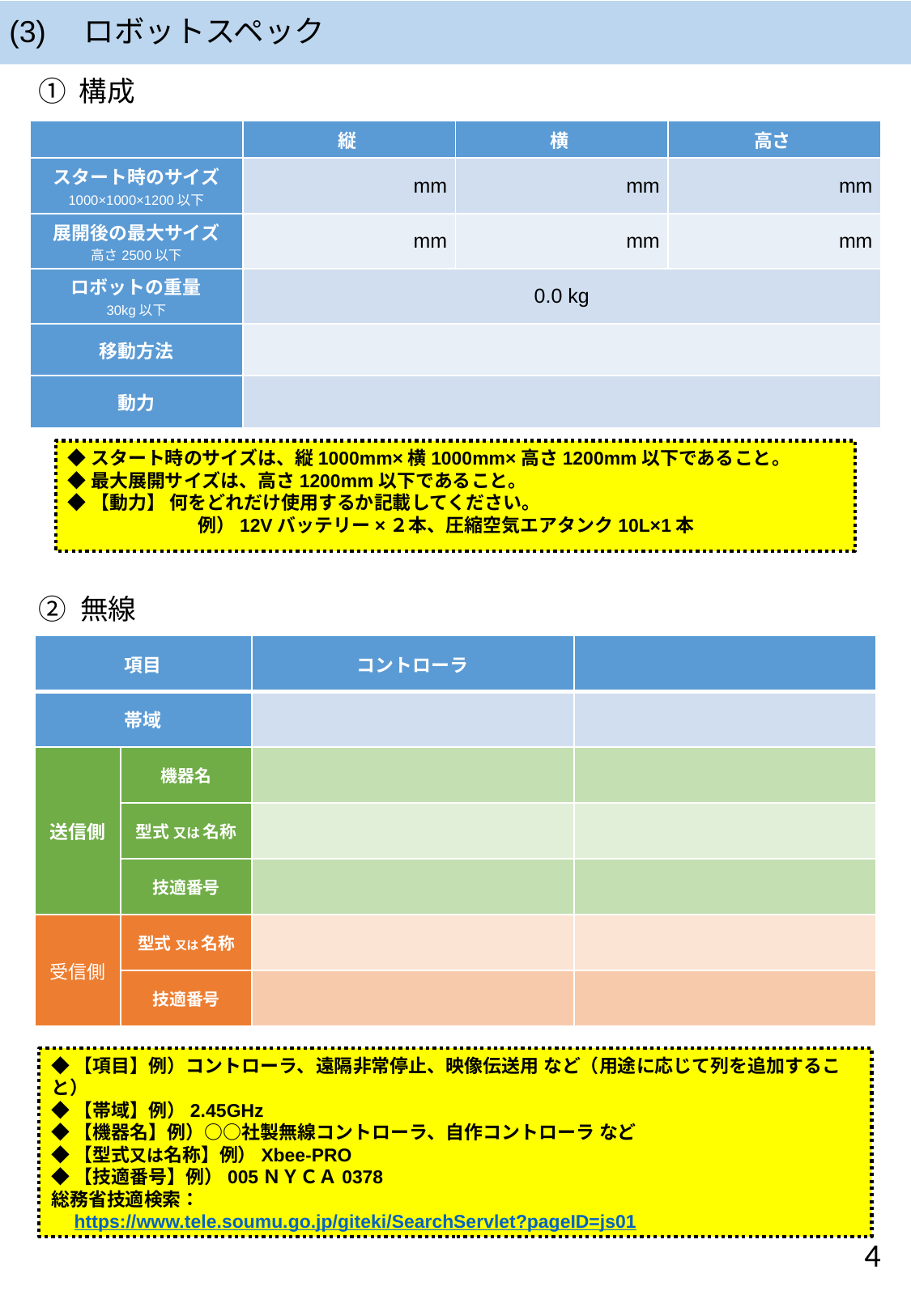

(3)　ロボットスペック
# ① 構成
|  | 縦 | 横 | 高さ |
| --- | --- | --- | --- |
| スタート時のサイズ 1000×1000×1200以下 | mm | mm | mm |
| 展開後の最大サイズ 高さ2500以下 | mm | mm | mm |
| ロボットの重量 30kg以下 | 0.0 kg |  |  |
| 移動方法 |  |  |  |
| 動力 |  |  |  |
◆スタート時のサイズは、縦1000mm×横1000mm×高さ1200mm以下であること。
◆最大展開サイズは、高さ1200mm以下であること。
◆【動力】 何をどれだけ使用するか記載してください。
　　　　　　　例）12Vバッテリー×２本、圧縮空気エアタンク10L×1本
② 無線
| 項目 |  | コントローラ |  |
| --- | --- | --- | --- |
| 帯域 |  |  |  |
| 送信側 | 機器名 |  |  |
|  | 型式 又は 名称 |  |  |
|  | 技適番号 |  |  |
| 受信側 | 型式 又は 名称 |  |  |
|  | 技適番号 |  |  |
◆【項目】例）コントローラ、遠隔非常停止、映像伝送用 など（用途に応じて列を追加すること）
◆【帯域】例）2.45GHz
◆【機器名】例）○○社製無線コントローラ、自作コントローラ など
◆【型式又は名称】例）Xbee-PRO
◆【技適番号】例）005ＮＹＣＡ0378
総務省技適検索：
　https://www.tele.soumu.go.jp/giteki/SearchServlet?pageID=js01

4